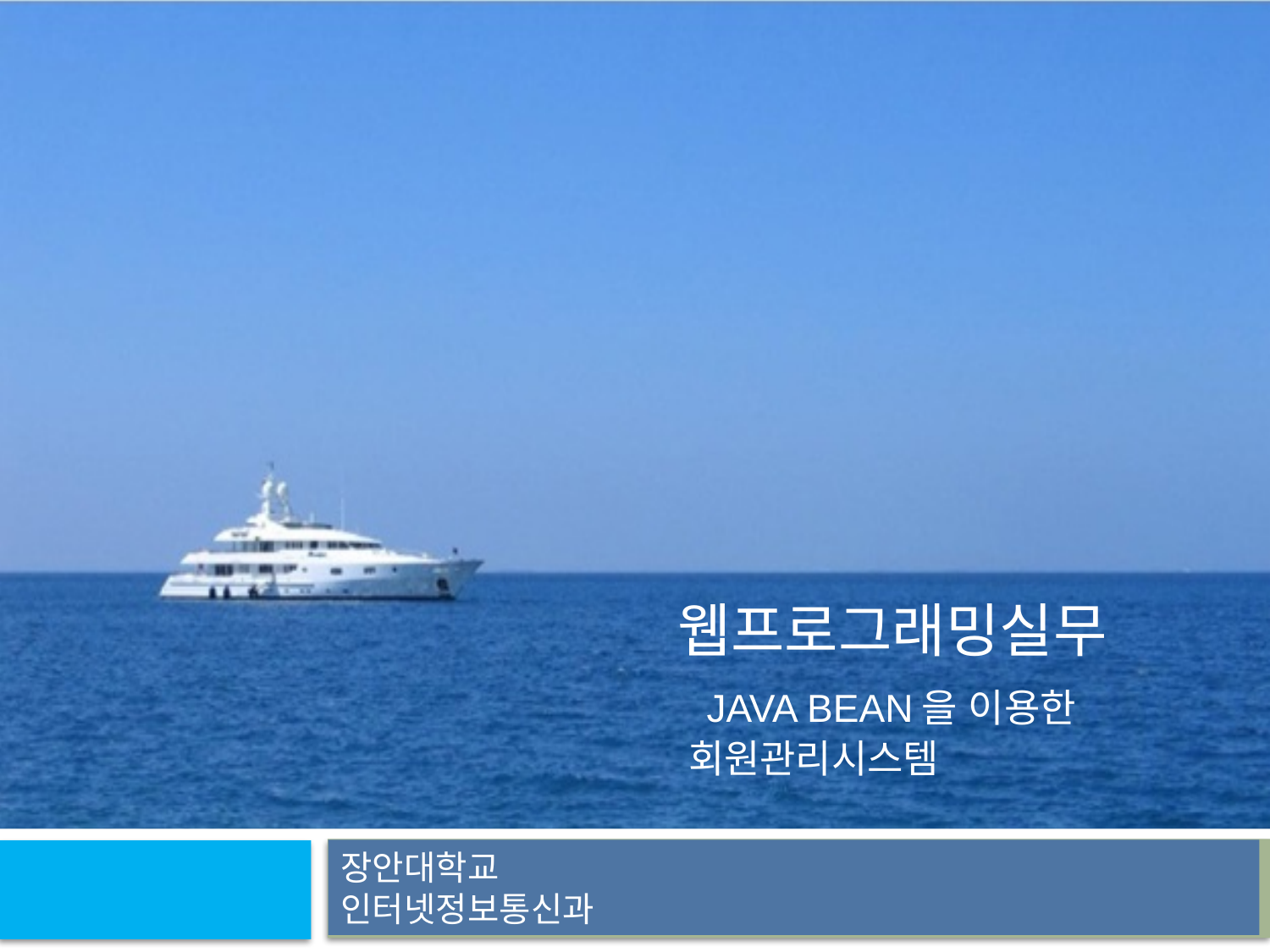

# 웹프로그래밍실무 java bean을 이용한 회원관리시스템
장안대학교
인터넷정보통신과